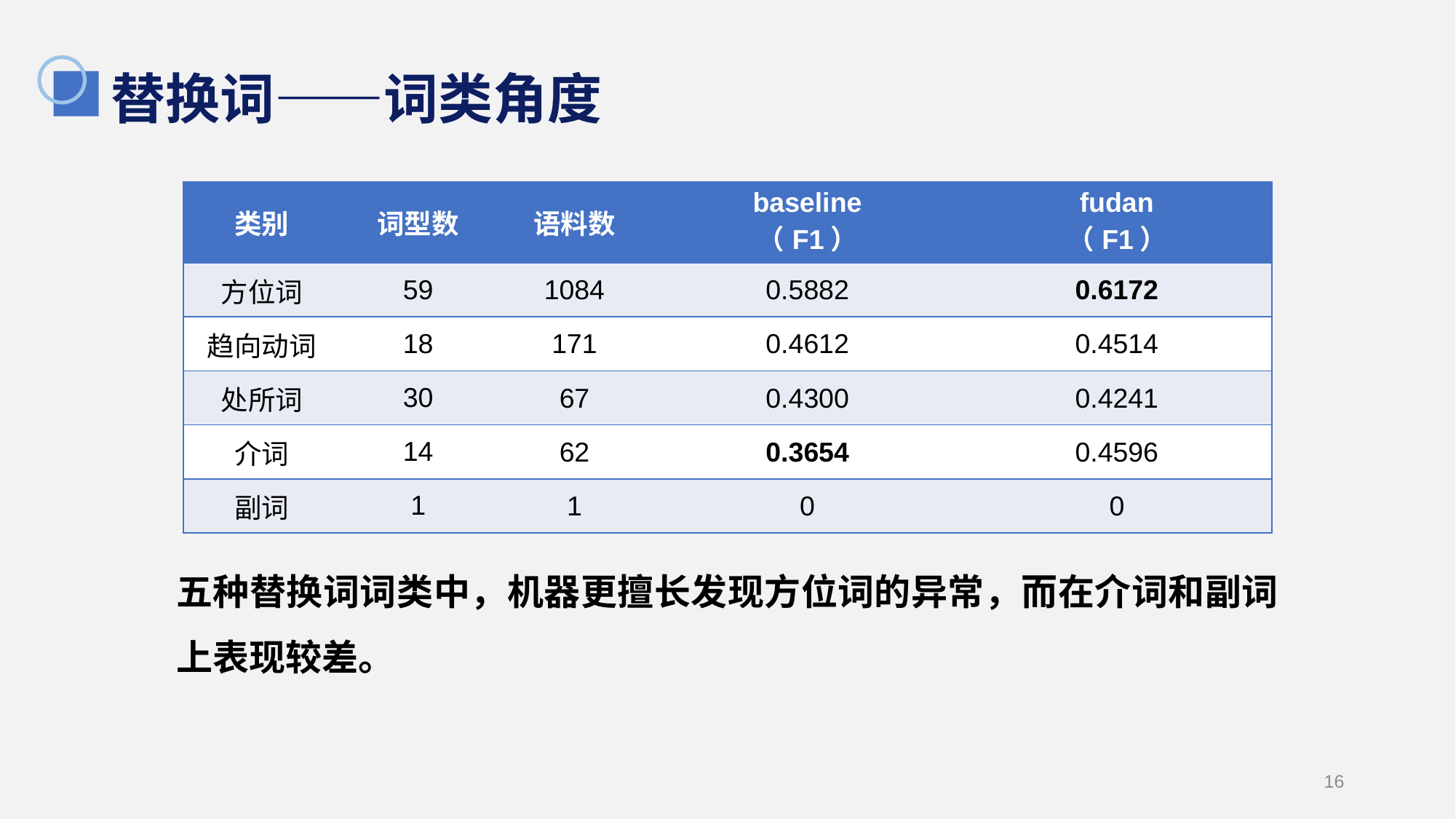

# 替换词——词类角度
| 类别 | 词型数 | 语料数 | baseline （F1） | fudan （F1） |
| --- | --- | --- | --- | --- |
| 方位词 | 59 | 1084 | 0.5882 | 0.6172 |
| 趋向动词 | 18 | 171 | 0.4612 | 0.4514 |
| 处所词 | 30 | 67 | 0.4300 | 0.4241 |
| 介词 | 14 | 62 | 0.3654 | 0.4596 |
| 副词 | 1 | 1 | 0 | 0 |
五种替换词词类中，机器更擅长发现方位词的异常，而在介词和副词上表现较差。
16